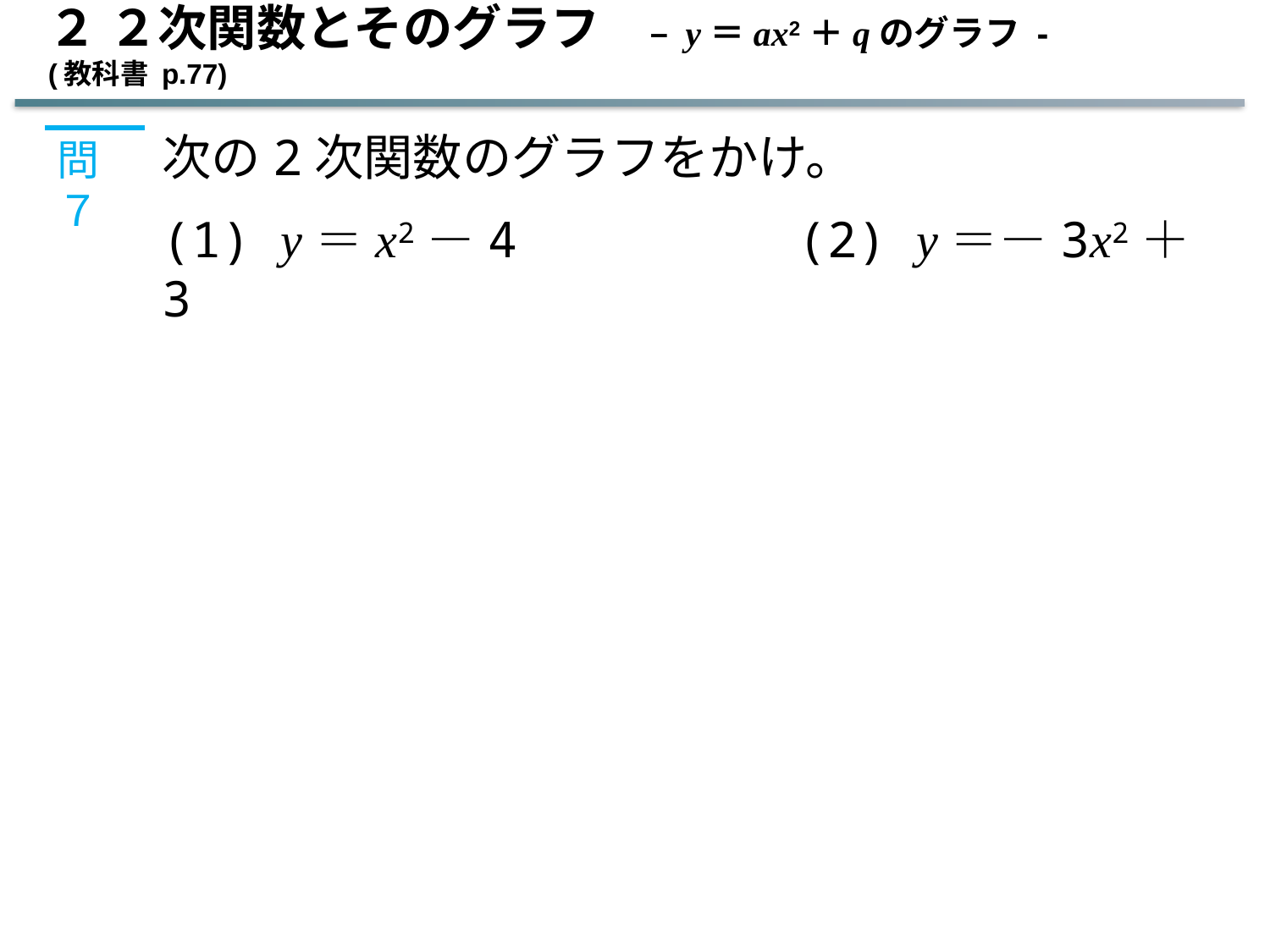

２ ２次関数とそのグラフ　– y＝ax2＋qのグラフ -         (教科書 p.77)
次の2次関数のグラフをかけ。
問７
(1) y＝x2－4  　　　　(2) y＝－3x2＋3